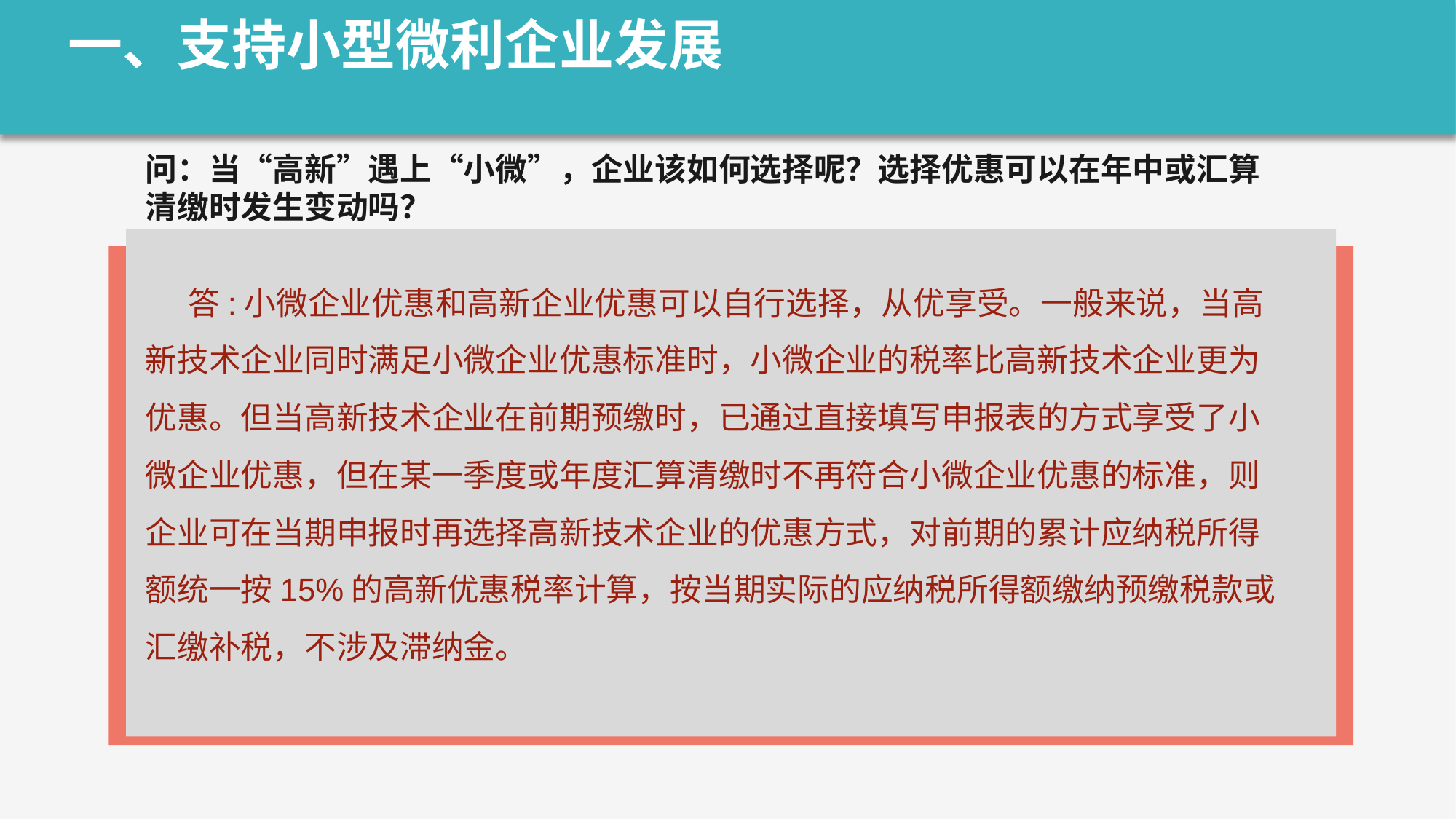

一、支持小型微利企业发展

问：当“高新”遇上“小微”，企业该如何选择呢？选择优惠可以在年中或汇算清缴时发生变动吗？

     答:小微企业优惠和高新企业优惠可以自行选择，从优享受。一般来说，当高新技术企业同时满足小微企业优惠标准时，小微企业的税率比高新技术企业更为优惠。但当高新技术企业在前期预缴时，已通过直接填写申报表的方式享受了小微企业优惠，但在某一季度或年度汇算清缴时不再符合小微企业优惠的标准，则企业可在当期申报时再选择高新技术企业的优惠方式，对前期的累计应纳税所得额统一按15%的高新优惠税率计算，按当期实际的应纳税所得额缴纳预缴税款或汇缴补税，不涉及滞纳金。